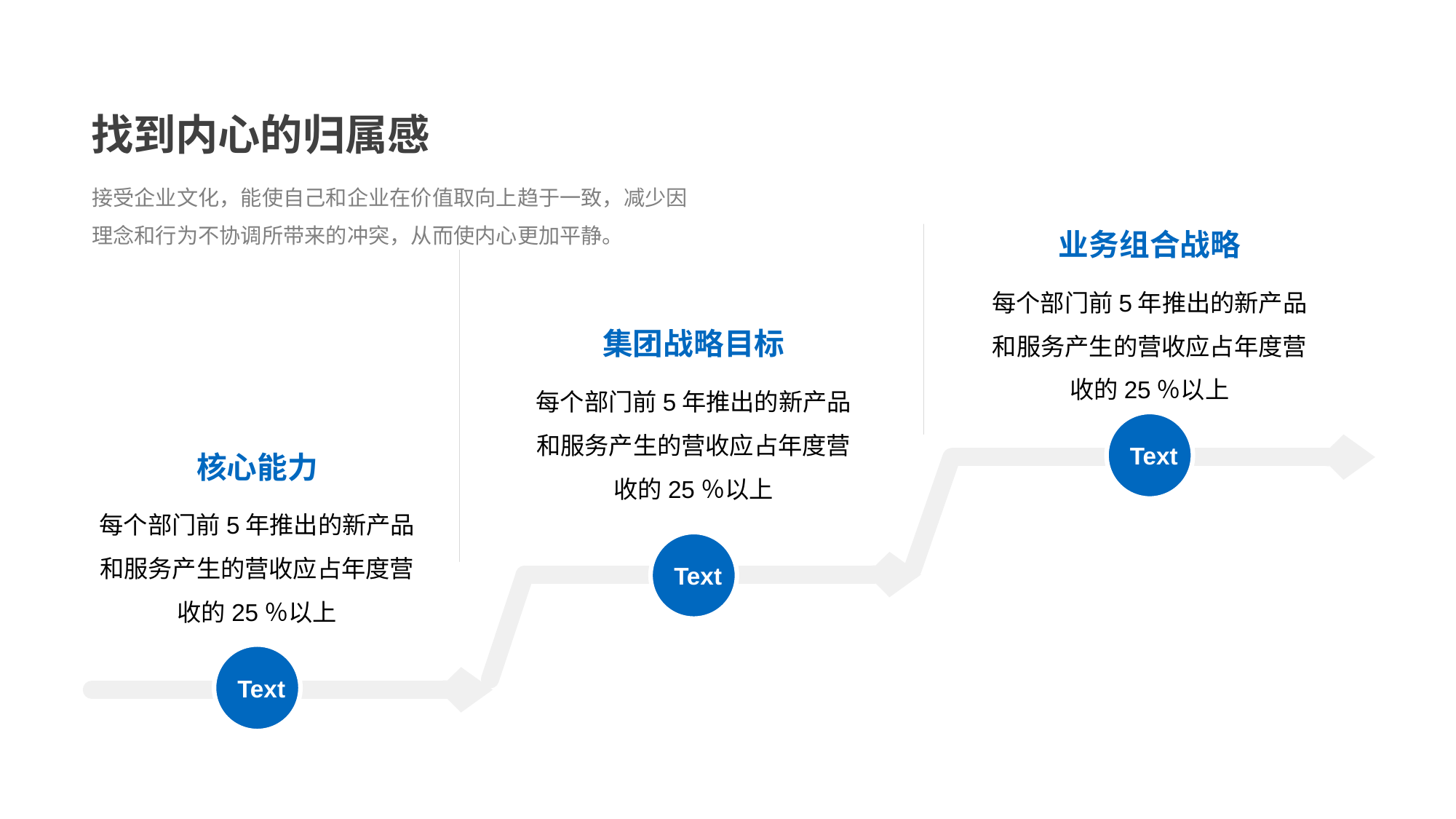

找到内心的归属感
接受企业文化，能使自己和企业在价值取向上趋于一致，减少因理念和行为不协调所带来的冲突，从而使内心更加平静。
业务组合战略
每个部门前5年推出的新产品和服务产生的营收应占年度营收的25％以上
集团战略目标
每个部门前5年推出的新产品和服务产生的营收应占年度营收的25％以上
Text
核心能力
每个部门前5年推出的新产品和服务产生的营收应占年度营收的25％以上
Text
Text